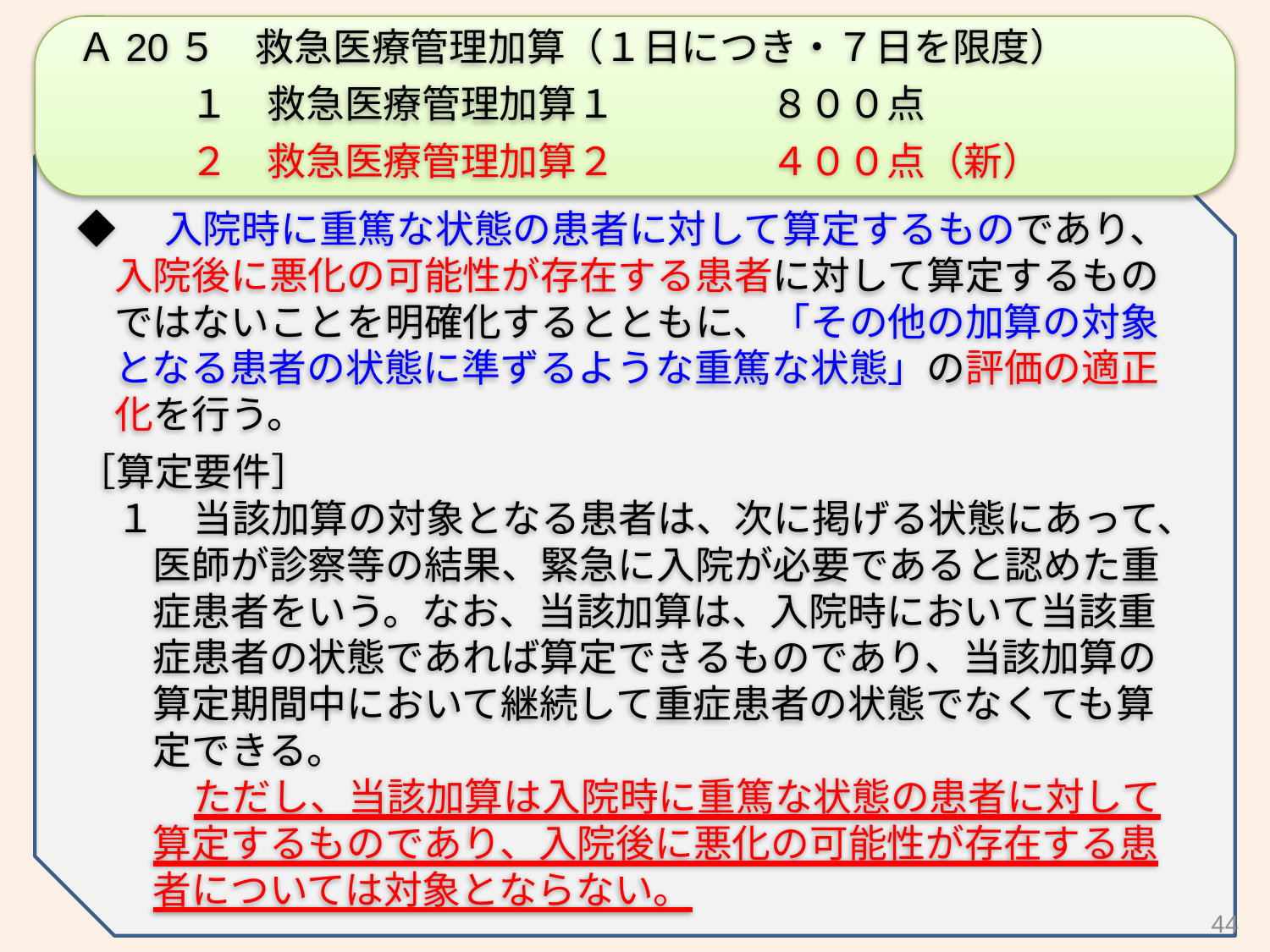

Ａ20５　救急医療管理加算（１日につき・７日を限度）
１　救急医療管理加算１　　　　８００点
２　救急医療管理加算２　　　　４００点（新）
◆　入院時に重篤な状態の患者に対して算定するものであり、入院後に悪化の可能性が存在する患者に対して算定するものではないことを明確化するとともに、「その他の加算の対象となる患者の状態に準ずるような重篤な状態」の評価の適正化を行う。
［算定要件］
１　当該加算の対象となる患者は、次に掲げる状態にあって、医師が診察等の結果、緊急に入院が必要であると認めた重症患者をいう。なお、当該加算は、入院時において当該重症患者の状態であれば算定できるものであり、当該加算の算定期間中において継続して重症患者の状態でなくても算定できる。
　　ただし、当該加算は入院時に重篤な状態の患者に対して算定するものであり、入院後に悪化の可能性が存在する患者については対象とならない。

44